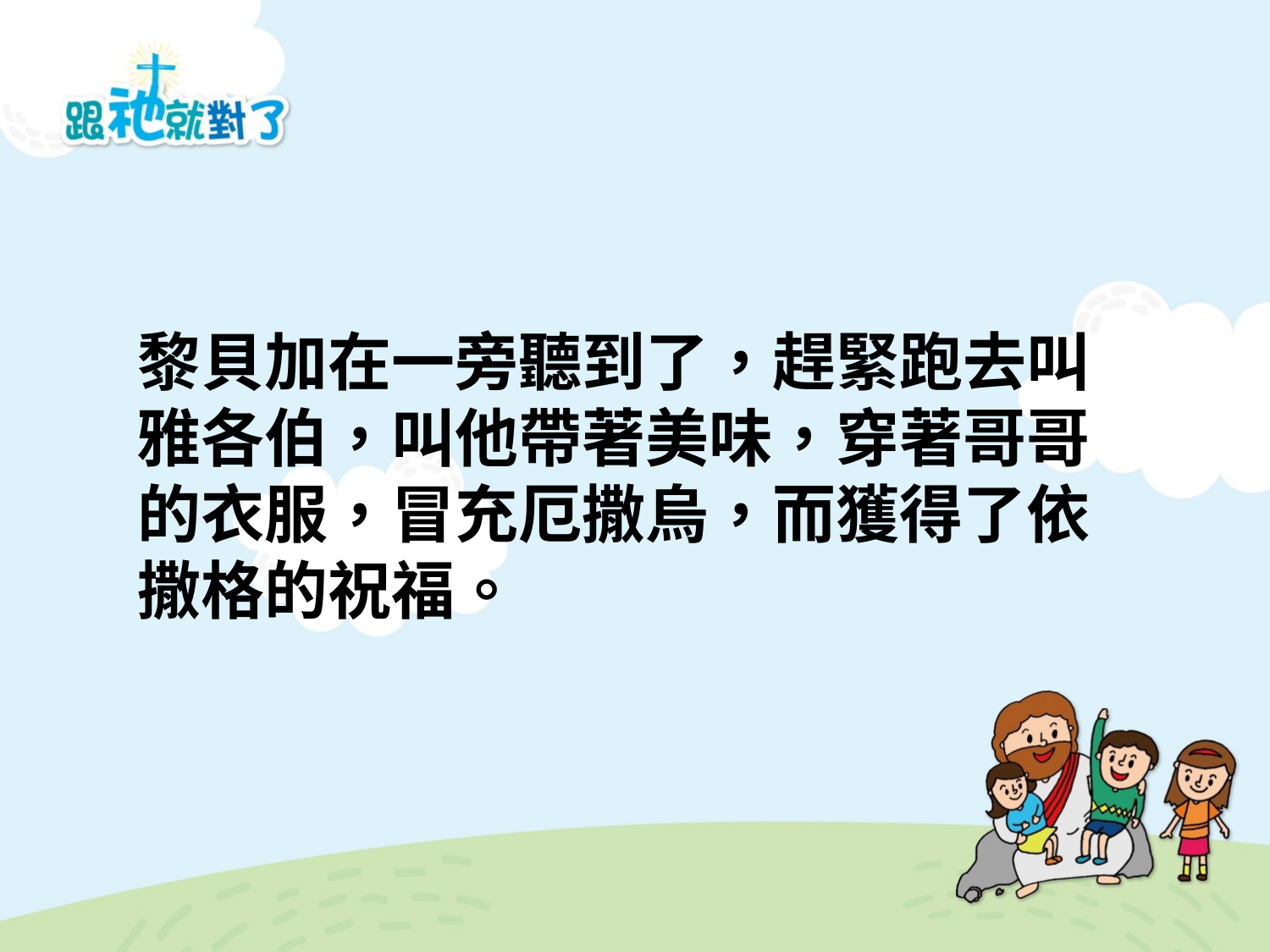

黎貝加在一旁聽到了，趕緊跑去叫雅各伯，叫他帶著美味，穿著哥哥的衣服，冒充厄撒烏，而獲得了依撒格的祝福。